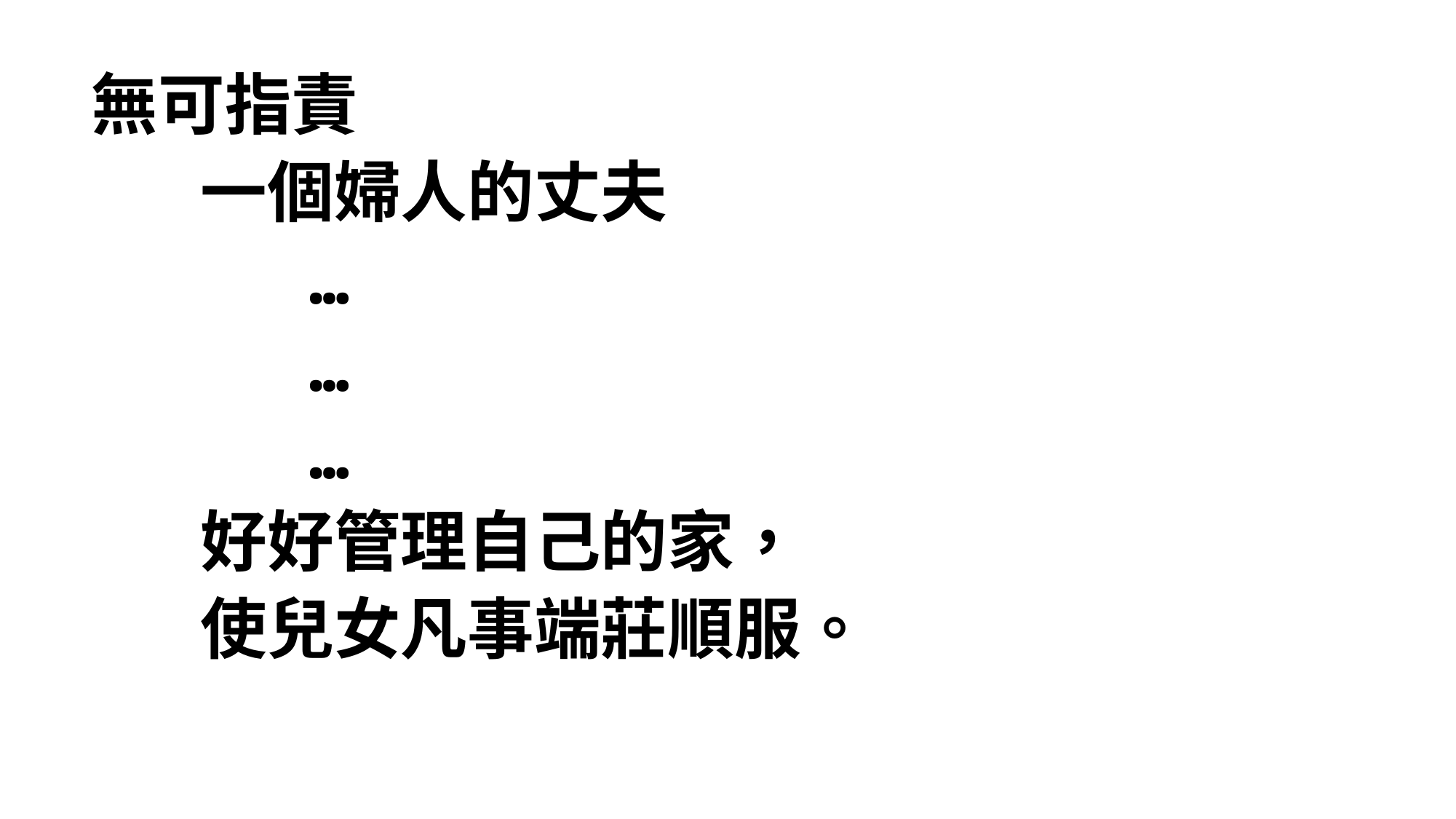

無可指責
	一個婦人的丈夫
		…
		…
		…
	好好管理自己的家，
	使兒女凡事端莊順服。